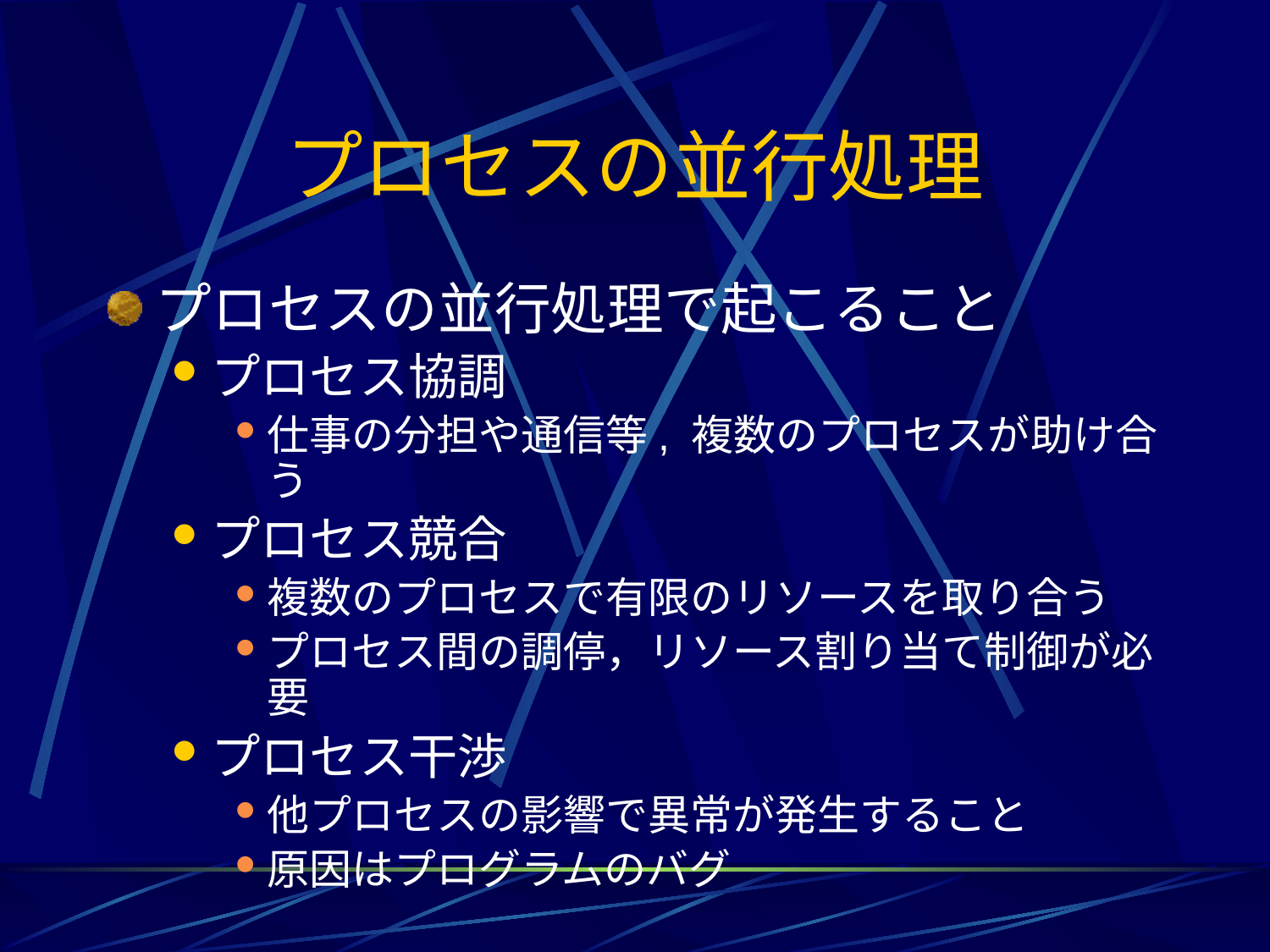

# プロセスの並行処理
プロセスの並行処理で起こること
プロセス協調
仕事の分担や通信等, 複数のプロセスが助け合う
プロセス競合
複数のプロセスで有限のリソースを取り合う
プロセス間の調停，リソース割り当て制御が必要
プロセス干渉
他プロセスの影響で異常が発生すること
原因はプログラムのバグ